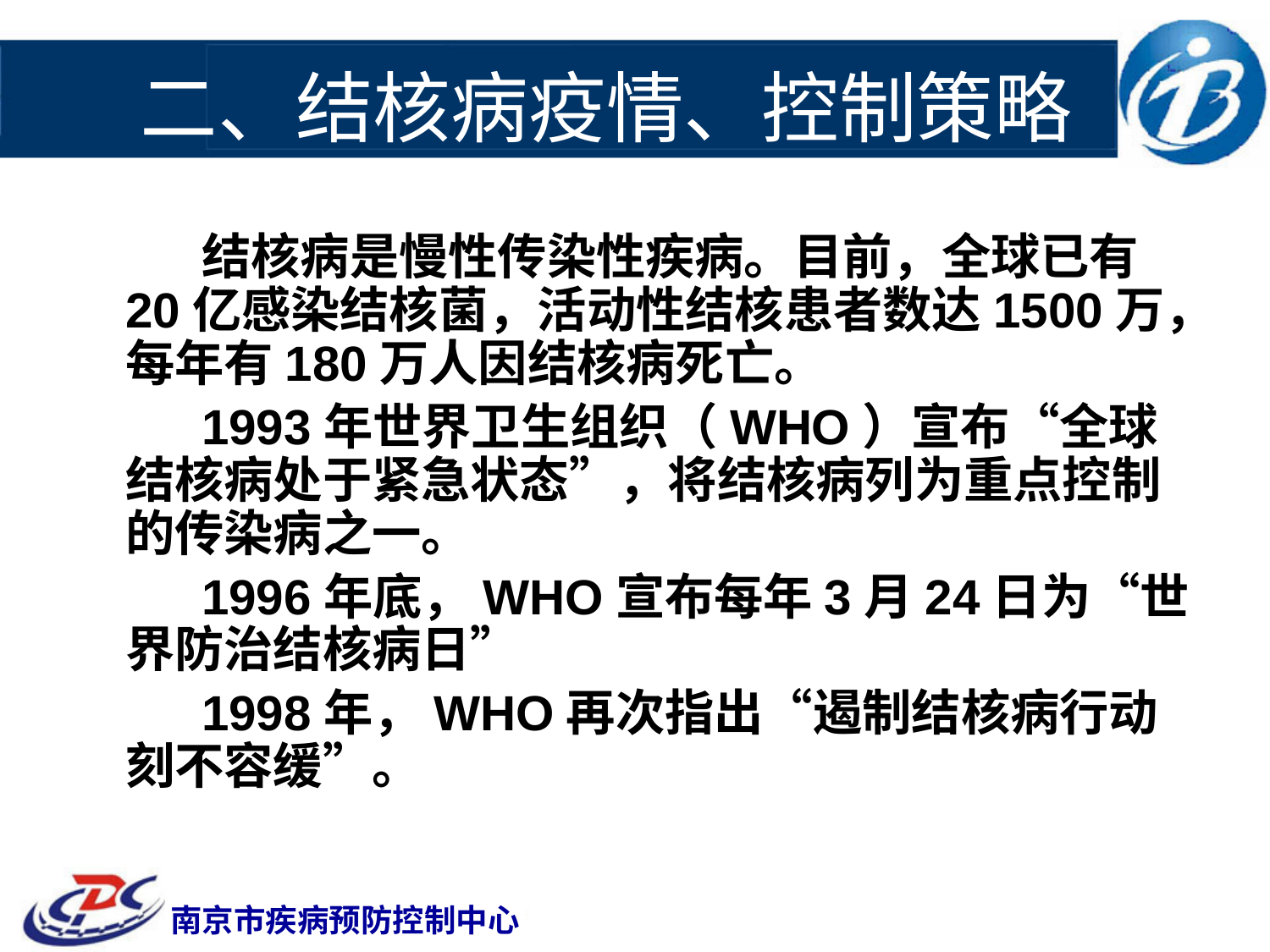

# 二、结核病疫情、控制策略
          结核病是慢性传染性疾病。目前，全球已有20亿感染结核菌，活动性结核患者数达1500万，每年有180万人因结核病死亡。
         1993年世界卫生组织（WHO）宣布“全球结核病处于紧急状态”，将结核病列为重点控制的传染病之一。
         1996年底，WHO宣布每年3月24日为“世界防治结核病日”
         1998年，WHO再次指出“遏制结核病行动刻不容缓”。